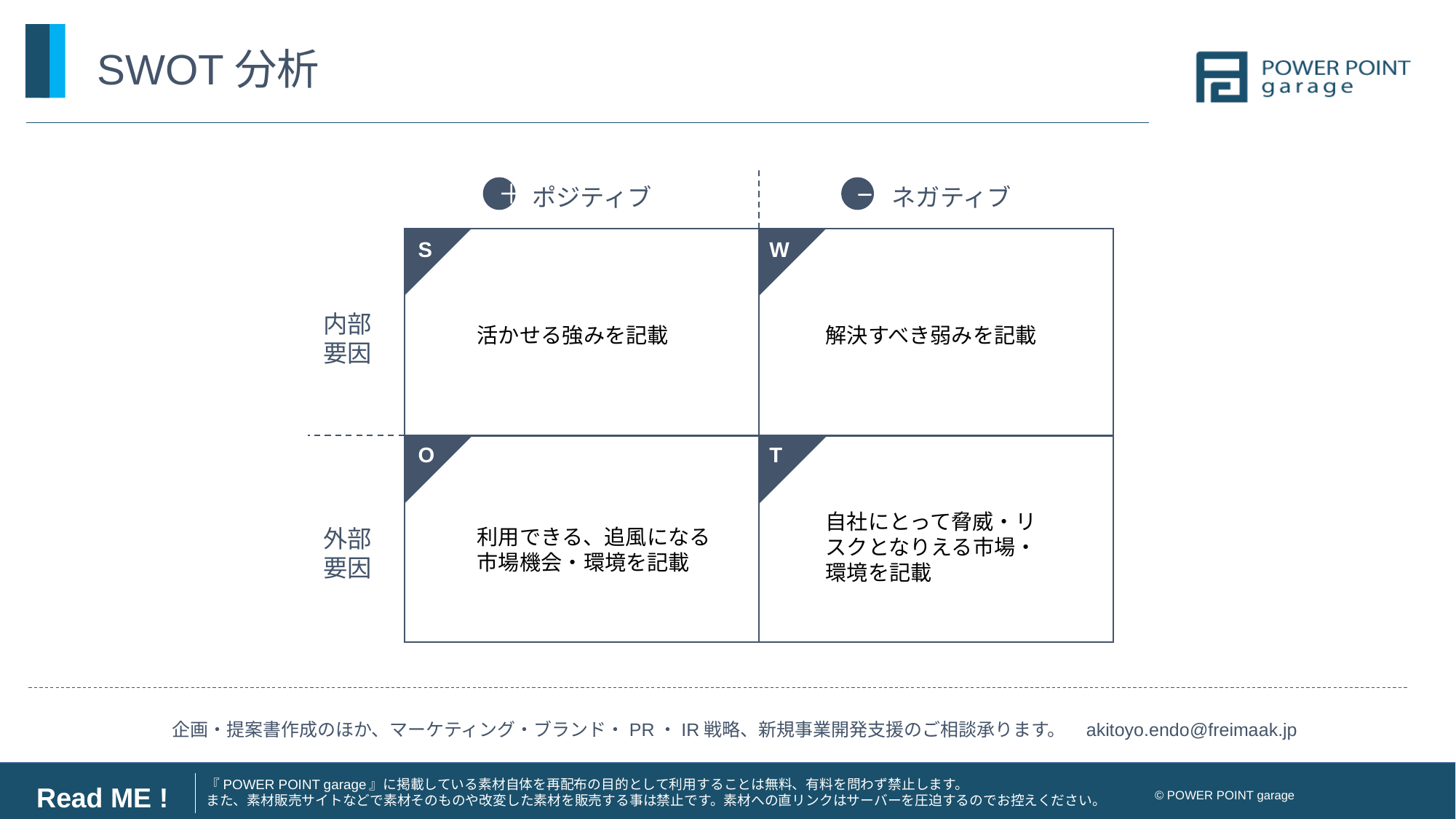

SWOT分析
ポジティブ
ネガティブ
＋
−

内部
要因

外部
要因

S
W
O
T

活かせる強みを記載
解決すべき弱みを記載
自社にとって脅威・リスクとなりえる市場・環境を記載
利用できる、追風になる市場機会・環境を記載